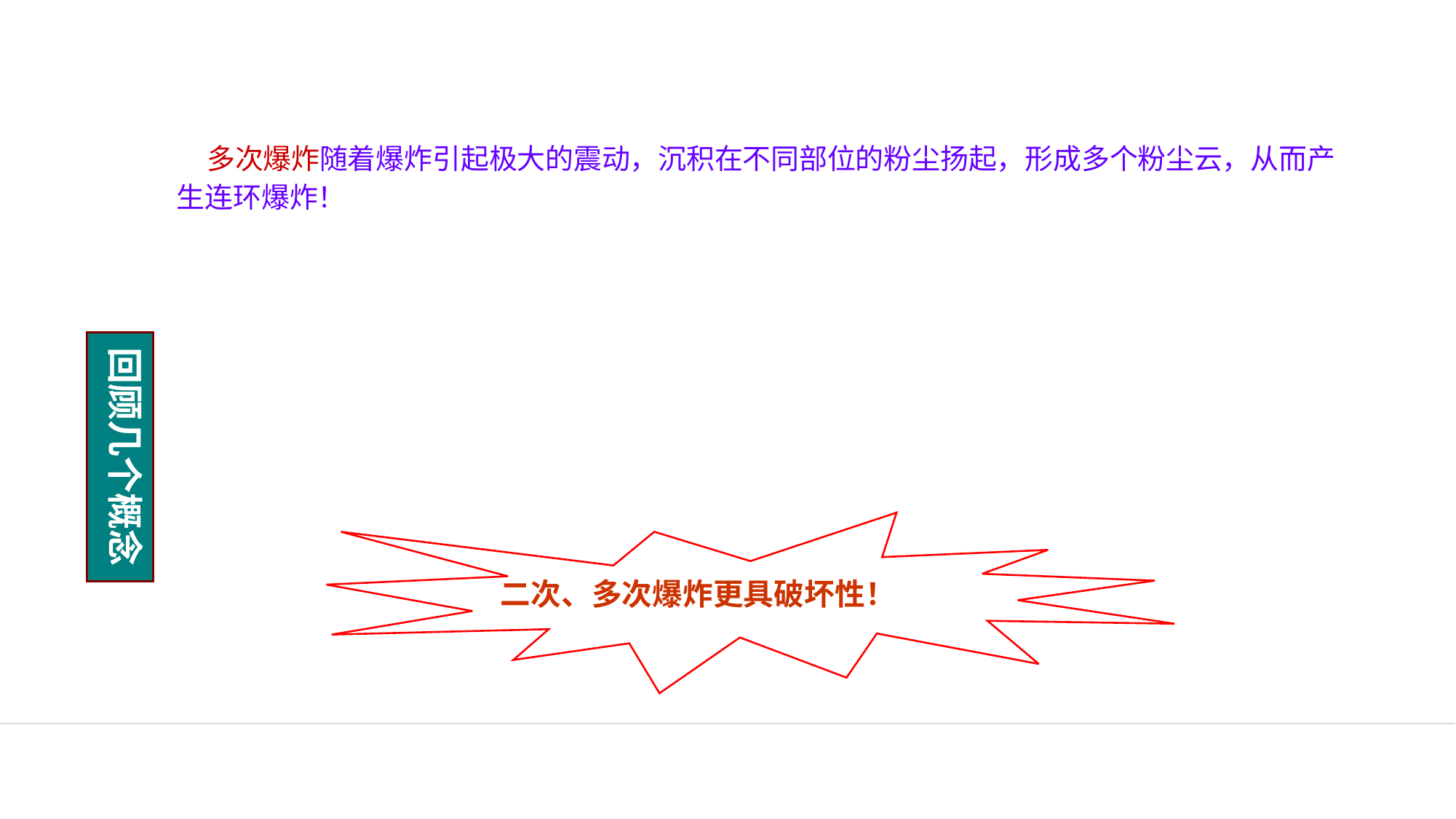

多次爆炸随着爆炸引起极大的震动，沉积在不同部位的粉尘扬起，形成多个粉尘云，从而产生连环爆炸！
回顾几个概念

二次、多次爆炸更具破坏性！